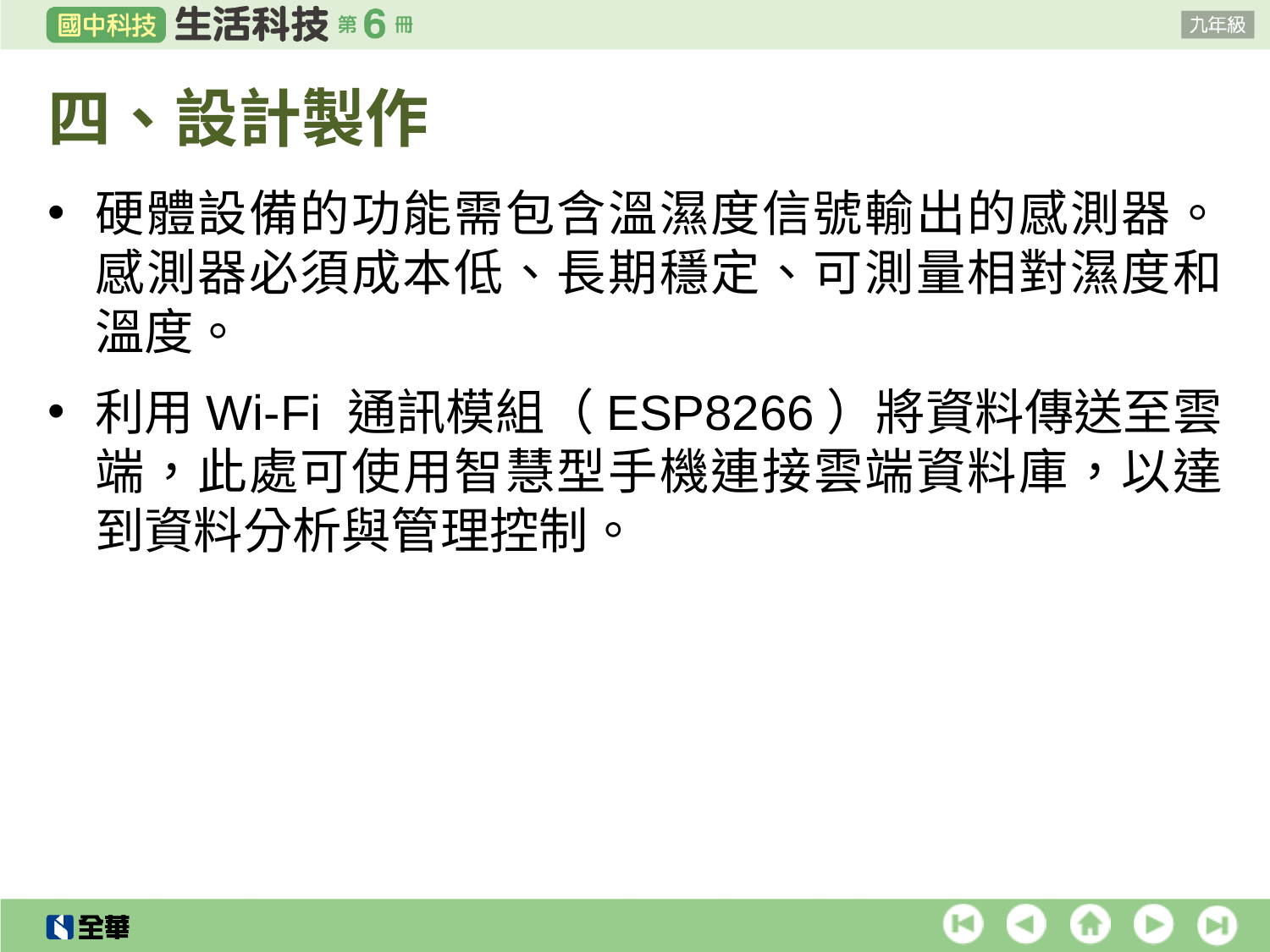

# 四、設計製作
硬體設備的功能需包含溫濕度信號輸出的感測器。感測器必須成本低、長期穩定、可測量相對濕度和溫度。
利用Wi-Fi 通訊模組（ESP8266）將資料傳送至雲端，此處可使用智慧型手機連接雲端資料庫，以達到資料分析與管理控制。